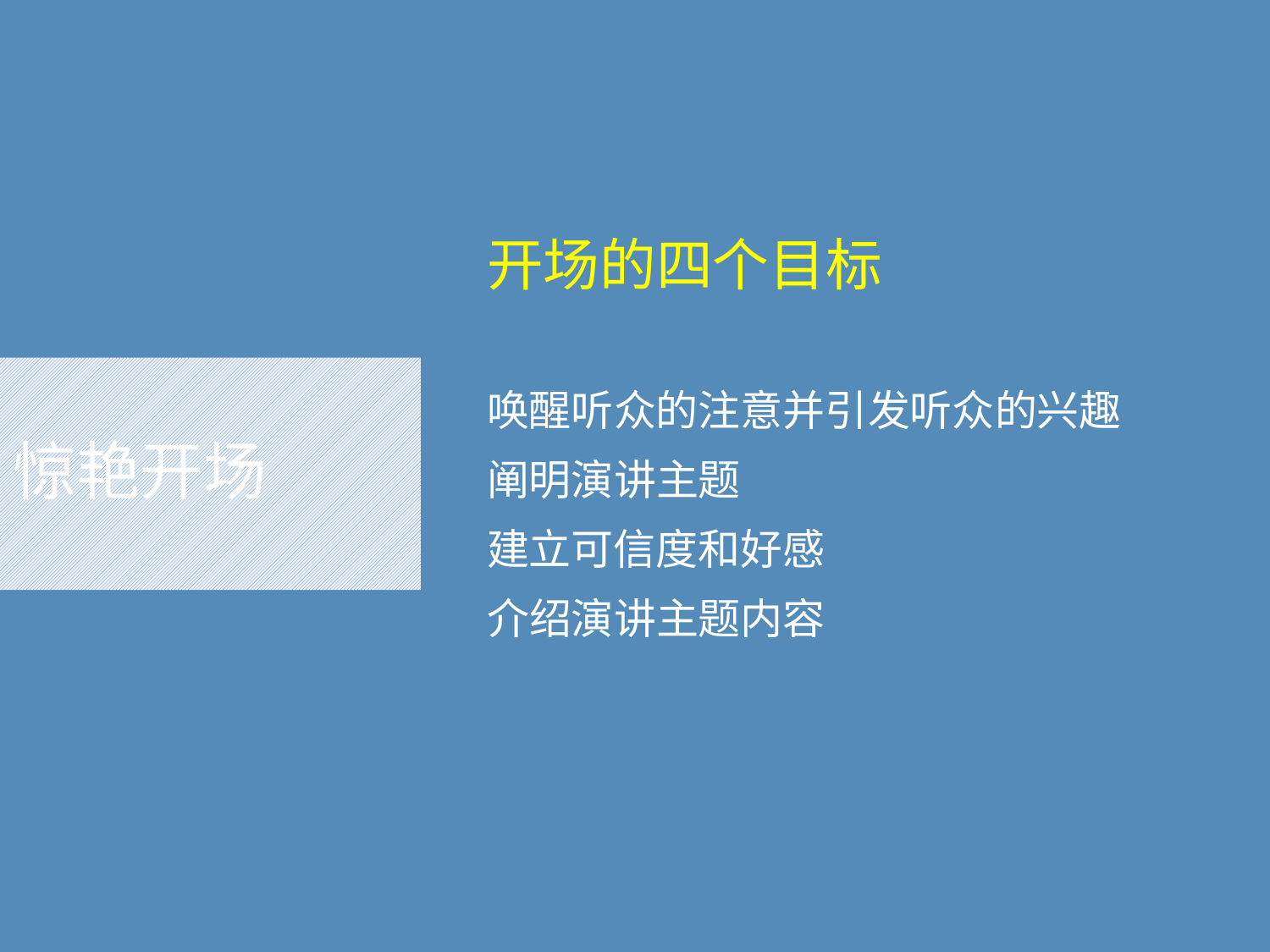

开场的四个目标

唤醒听众的注意并引发听众的兴趣
阐明演讲主题
建立可信度和好感
介绍演讲主题内容

# 惊艳开场